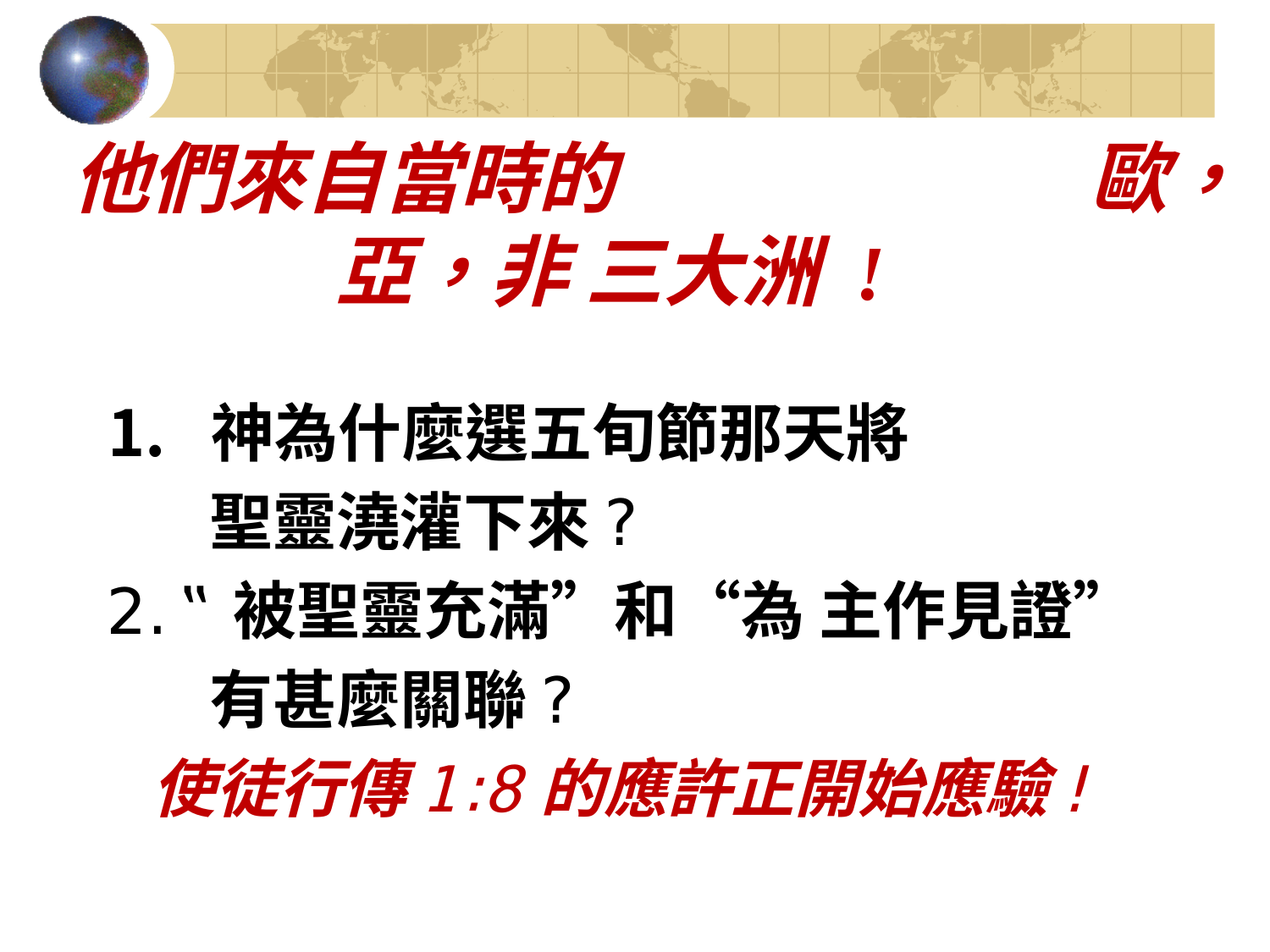

# 他們來自當時的                           歐，亞，非 三大洲 !

神為什麼選五旬節那天將
      聖靈澆灌下來?
2. “被聖靈充滿”和“為 主作見證”
      有甚麼關聯?
  使徒行傳1:8的應許正開始應驗!